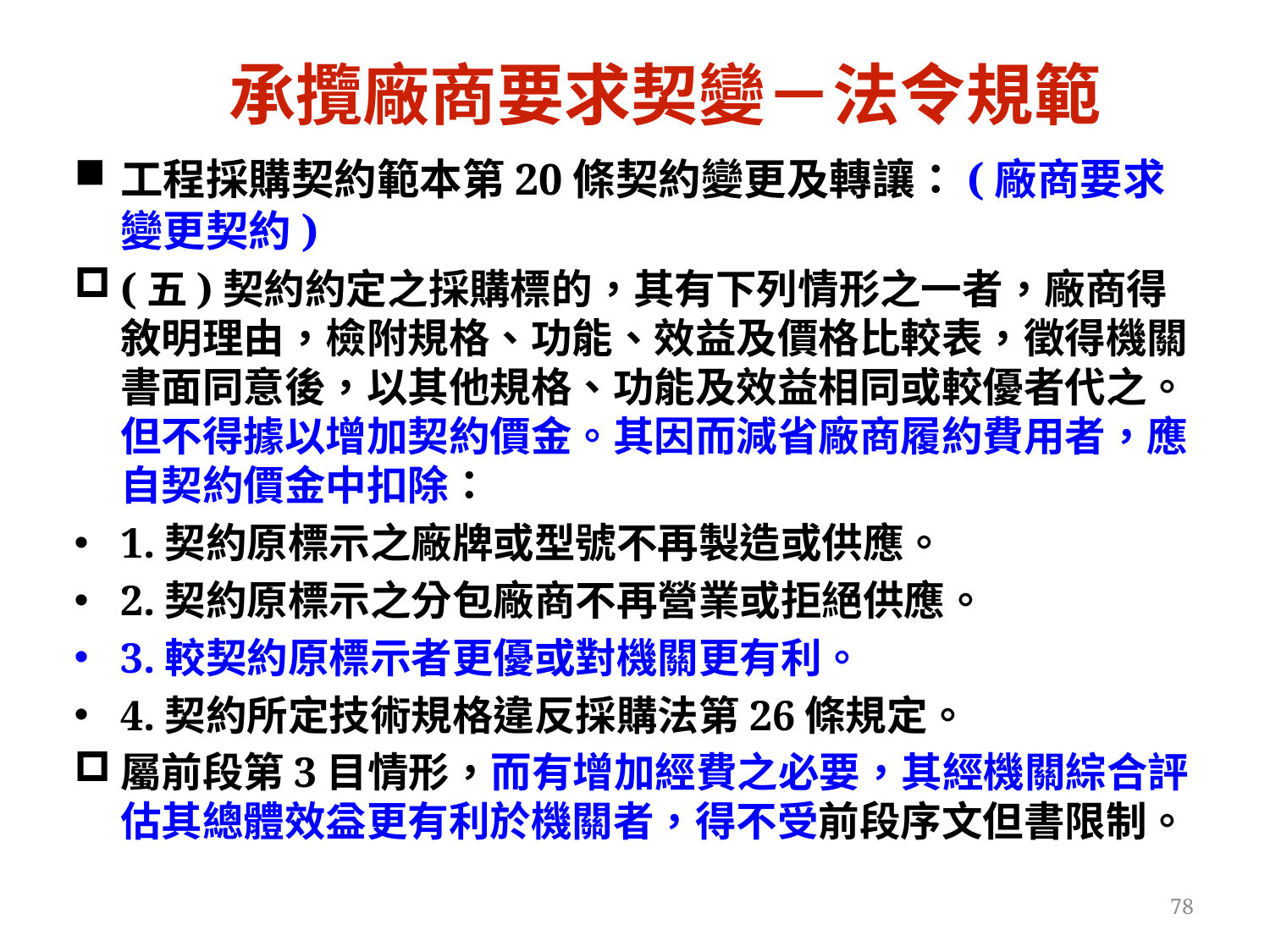

承攬廠商要求契變－法令規範
工程採購契約範本第20條契約變更及轉讓：(廠商要求變更契約)
(五)契約約定之採購標的，其有下列情形之一者，廠商得敘明理由，檢附規格、功能、效益及價格比較表，徵得機關書面同意後，以其他規格、功能及效益相同或較優者代之。但不得據以增加契約價金。其因而減省廠商履約費用者，應自契約價金中扣除：
1.契約原標示之廠牌或型號不再製造或供應。
2.契約原標示之分包廠商不再營業或拒絕供應。
3.較契約原標示者更優或對機關更有利。
4.契約所定技術規格違反採購法第26條規定。
屬前段第3目情形，而有增加經費之必要，其經機關綜合評估其總體效益更有利於機關者，得不受前段序文但書限制。

78